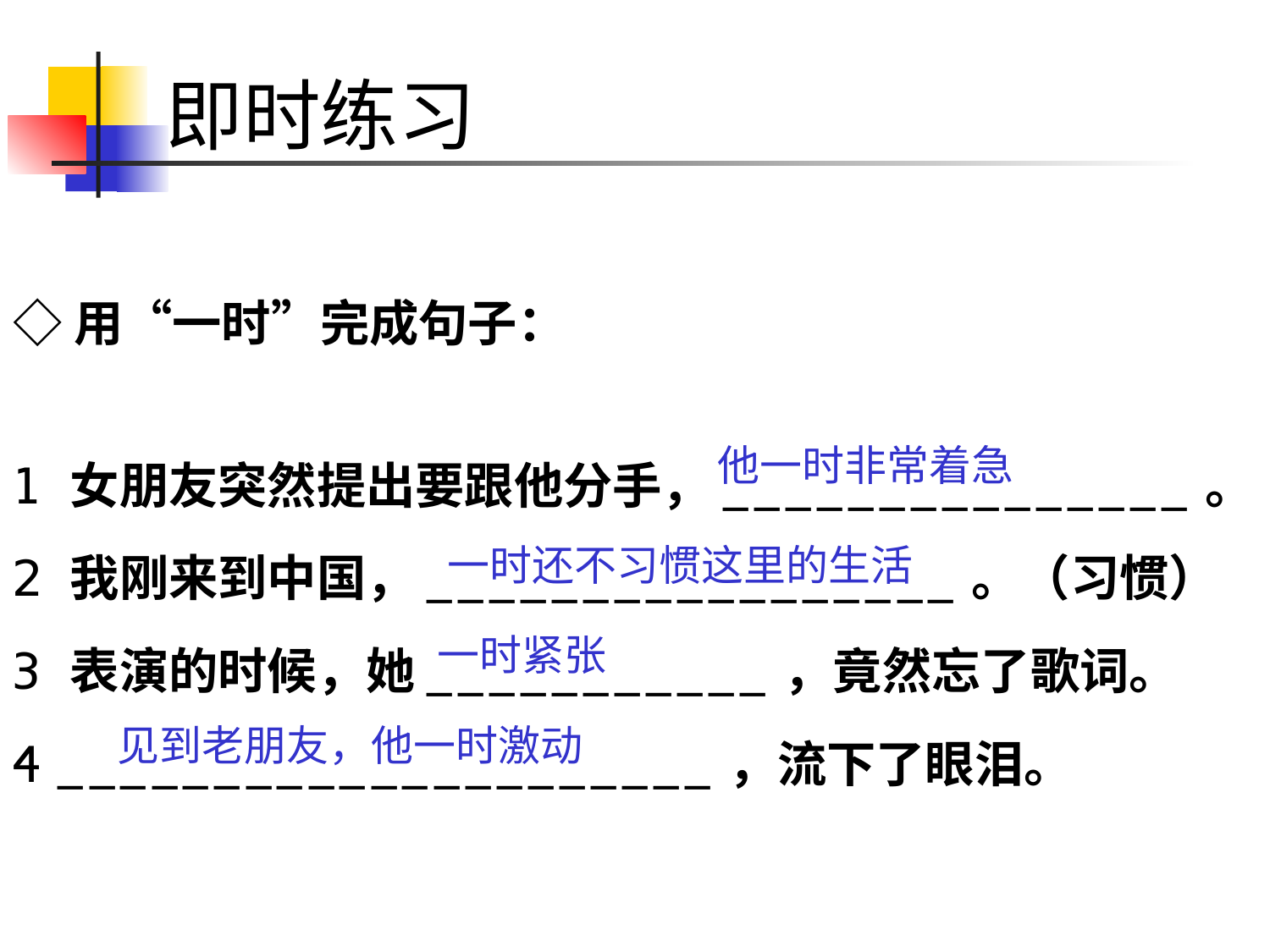

# 即时练习
◇用“一时”完成句子：

1 女朋友突然提出要跟他分手，_______________。
2 我刚来到中国，_________________。（习惯）
3 表演的时候，她___________，竟然忘了歌词。
4 _____________________，流下了眼泪。
他一时非常着急
一时还不习惯这里的生活
一时紧张
见到老朋友，他一时激动